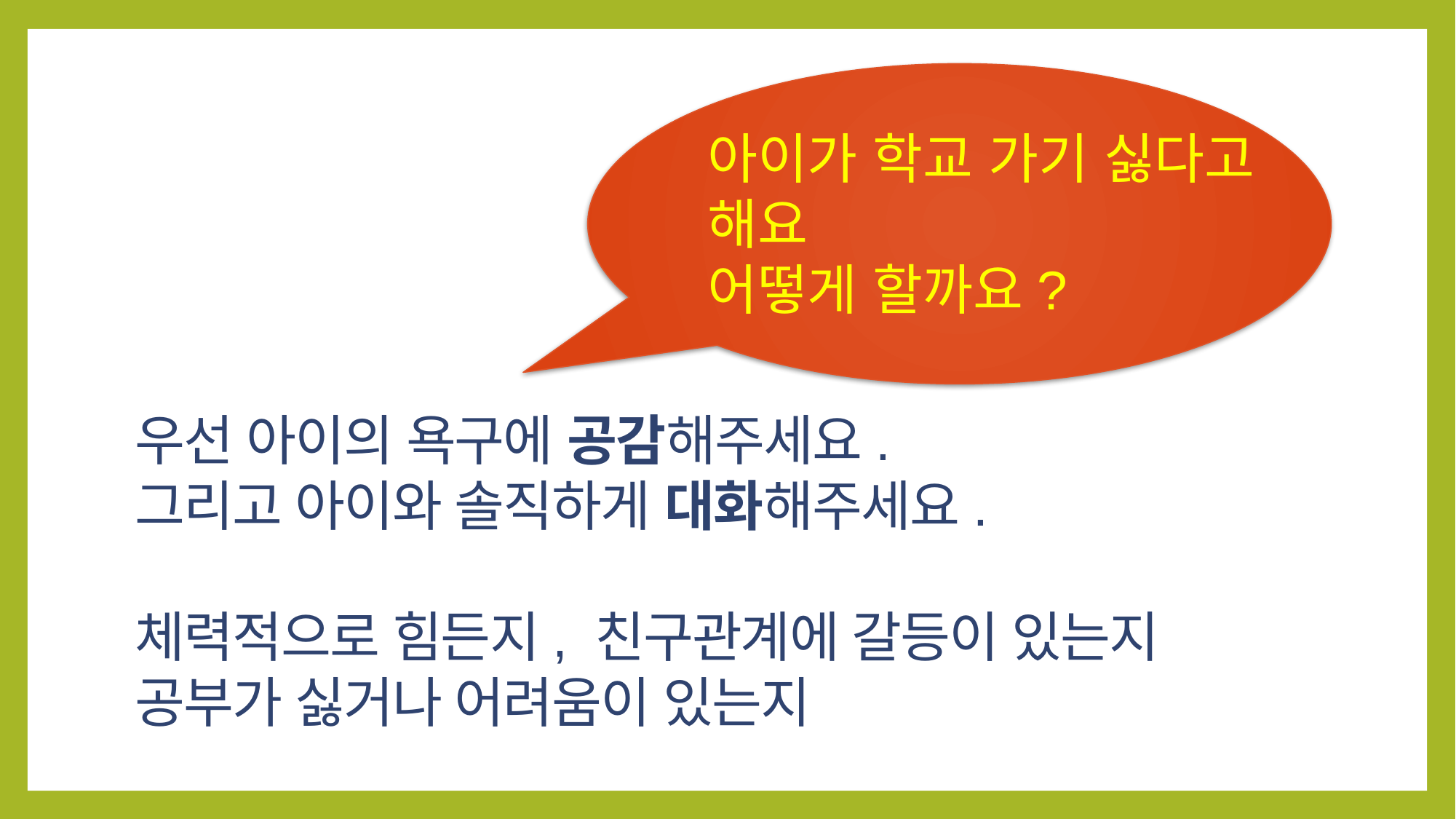

아이가 학교 가기 싫다고 해요
어떻게 할까요?
우선 아이의 욕구에 공감해주세요.
그리고 아이와 솔직하게 대화해주세요.

체력적으로 힘든지, 친구관계에 갈등이 있는지
공부가 싫거나 어려움이 있는지